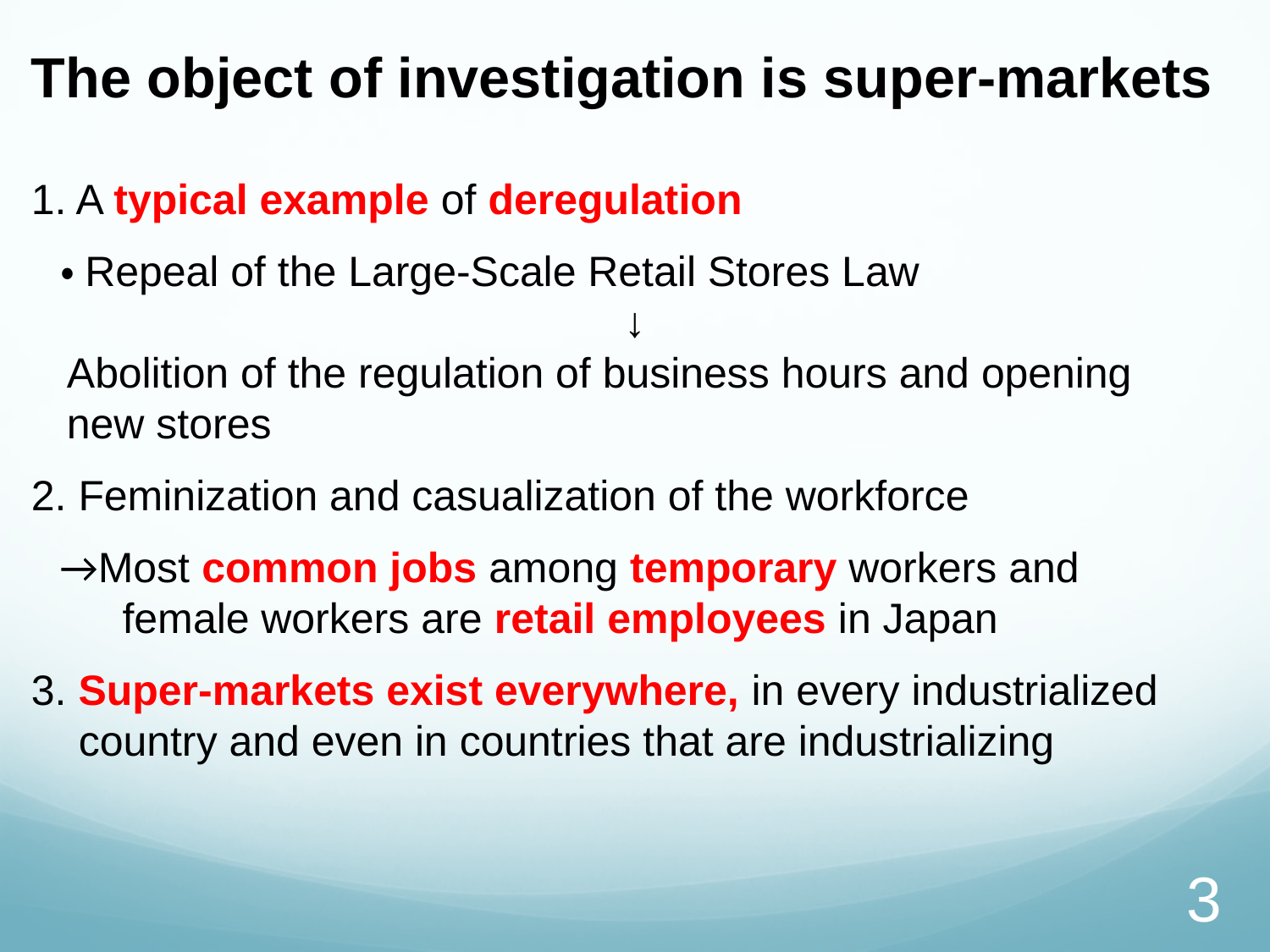

The object of investigation is super-markets

1. A typical example of deregulation

  ・Repeal of the Large-Scale Retail Stores Law
↓
   Abolition of the regulation of business hours and opening
   new stores

2. Feminization and casualization of the workforce

   →Most common jobs among temporary workers and
 　  female workers are retail employees in Japan

3. Super-markets exist everywhere, in every industrialized
    country and even in countries that are industrializing

3